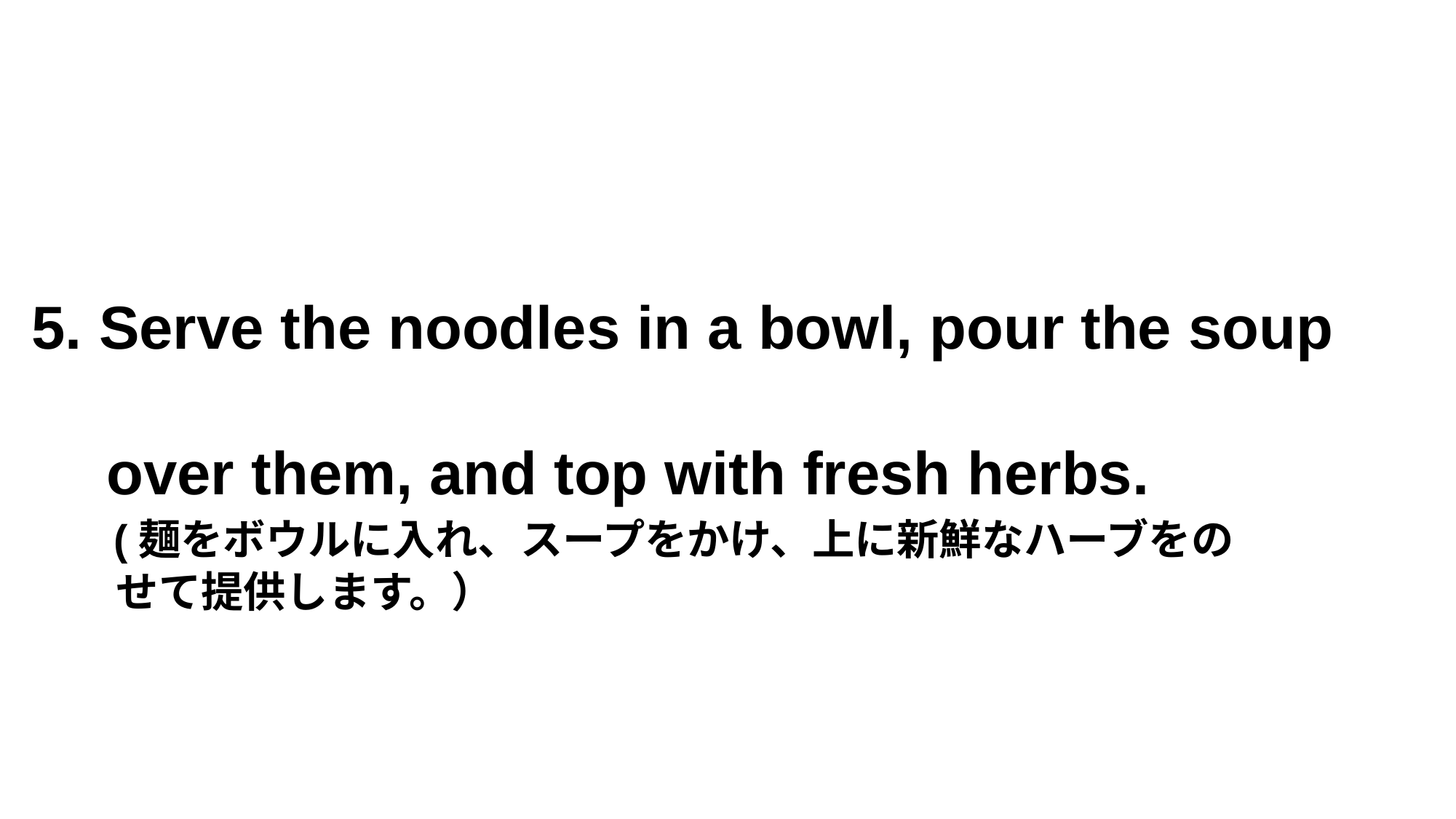

5. Serve the noodles in a bowl, pour the soup
　over them, and top with fresh herbs.
　  (麺をボウルに入れ、スープをかけ、上に新鮮なハーブをの
　　せて提供します。）